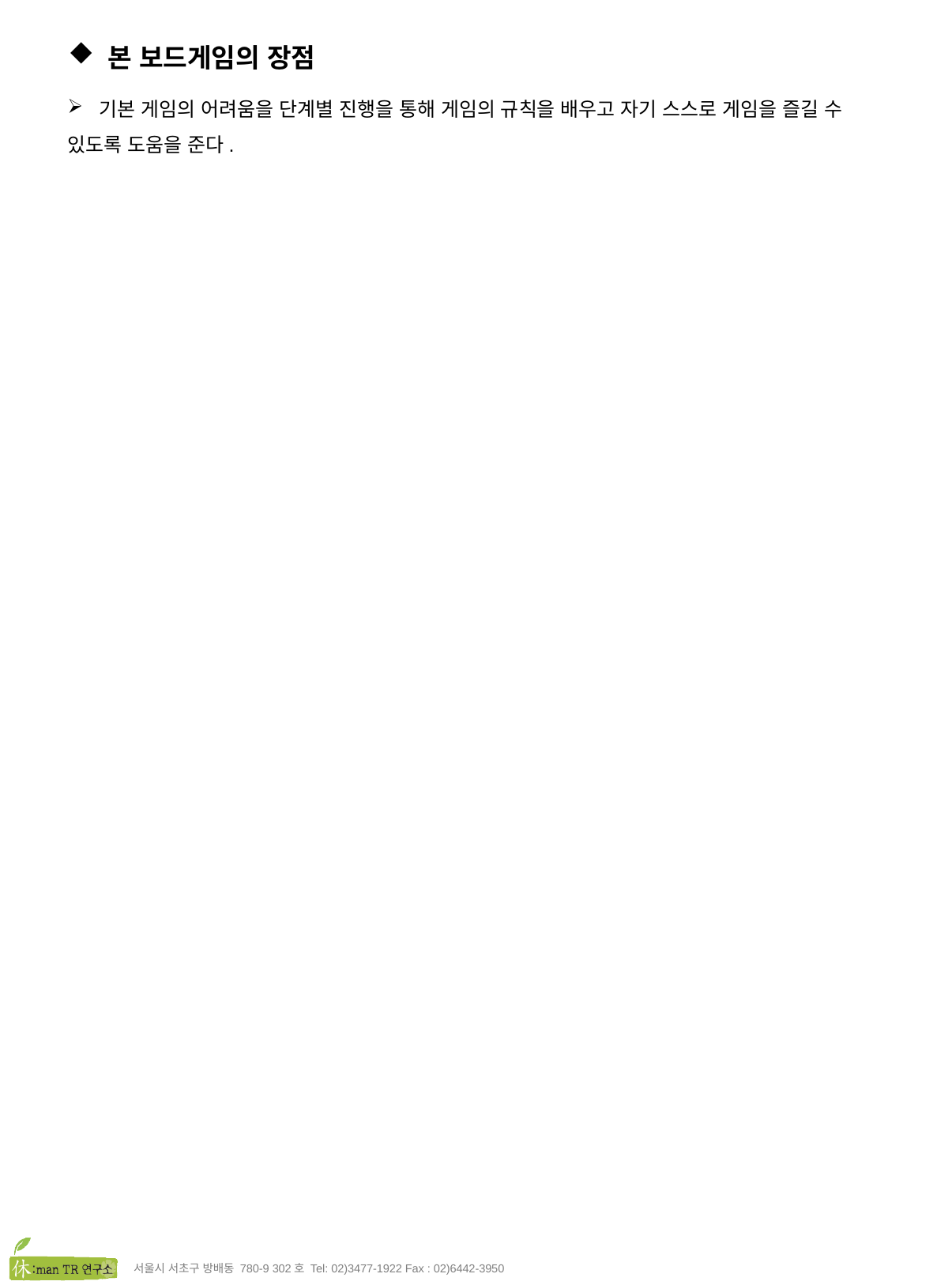

본 보드게임의 장점
  기본 게임의 어려움을 단계별 진행을 통해 게임의 규칙을 배우고 자기 스스로 게임을 즐길 수 있도록 도움을 준다.